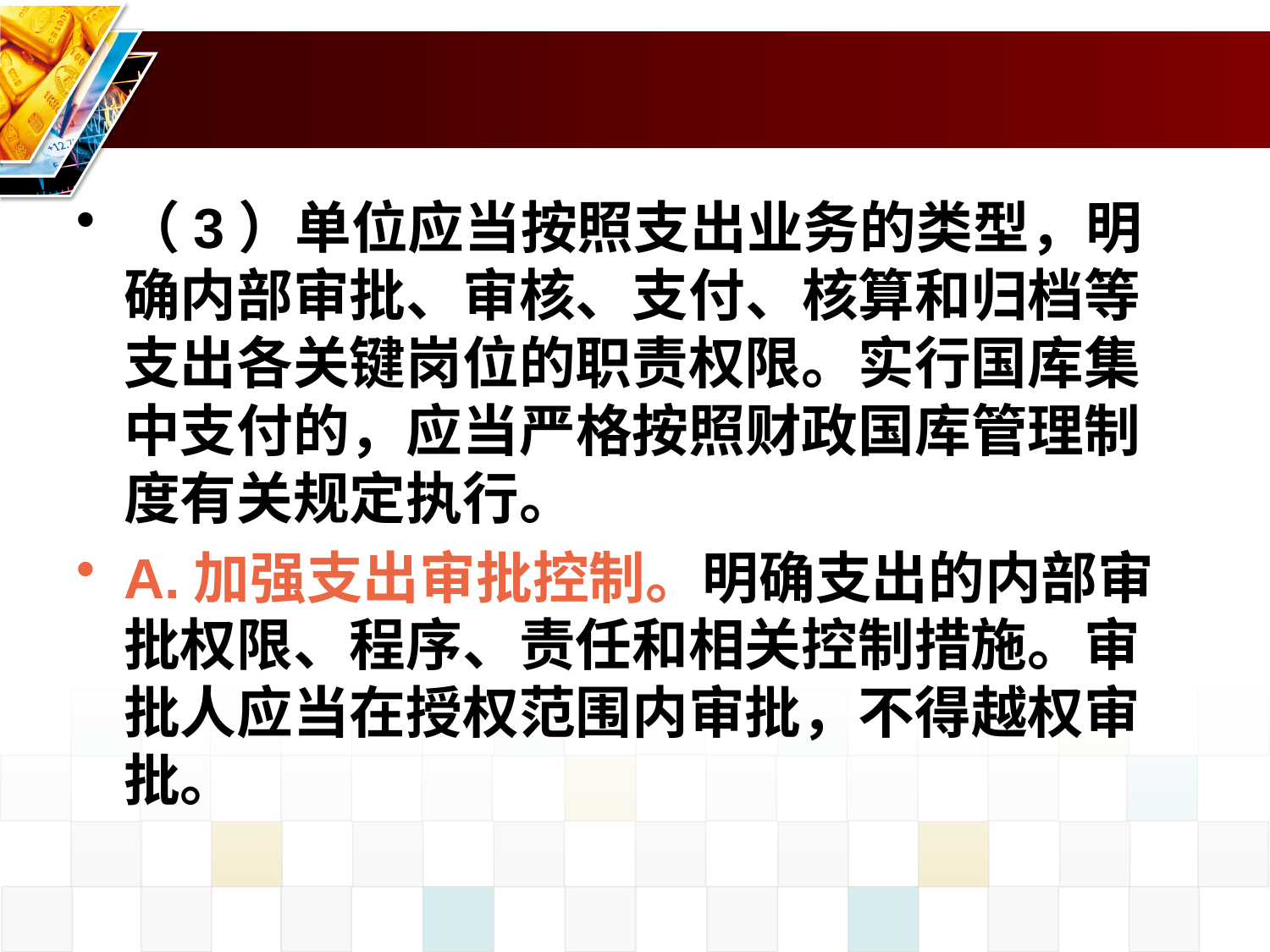

#
（3）单位应当按照支出业务的类型，明确内部审批、审核、支付、核算和归档等支出各关键岗位的职责权限。实行国库集中支付的，应当严格按照财政国库管理制度有关规定执行。
A.加强支出审批控制。明确支出的内部审批权限、程序、责任和相关控制措施。审批人应当在授权范围内审批，不得越权审批。